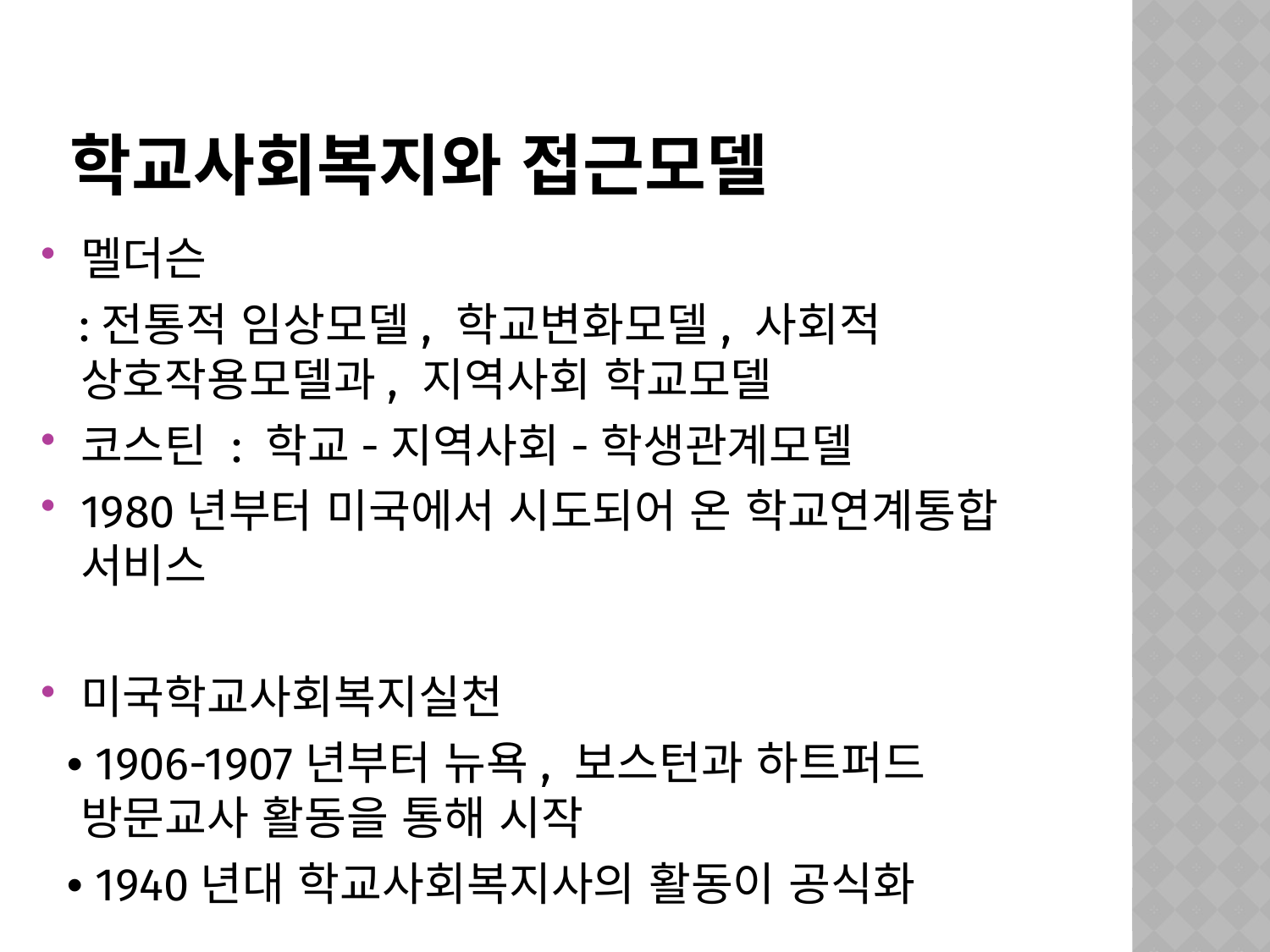

# 학교사회복지와 접근모델
멜더슨
   :전통적 임상모델, 학교변화모델, 사회적 상호작용모델과, 지역사회 학교모델
코스틴 : 학교-지역사회-학생관계모델
1980년부터 미국에서 시도되어 온 학교연계통합 서비스

미국학교사회복지실천
  • 1906-1907년부터 뉴욕, 보스턴과 하트퍼드 방문교사 활동을 통해 시작
  • 1940년대 학교사회복지사의 활동이 공식화